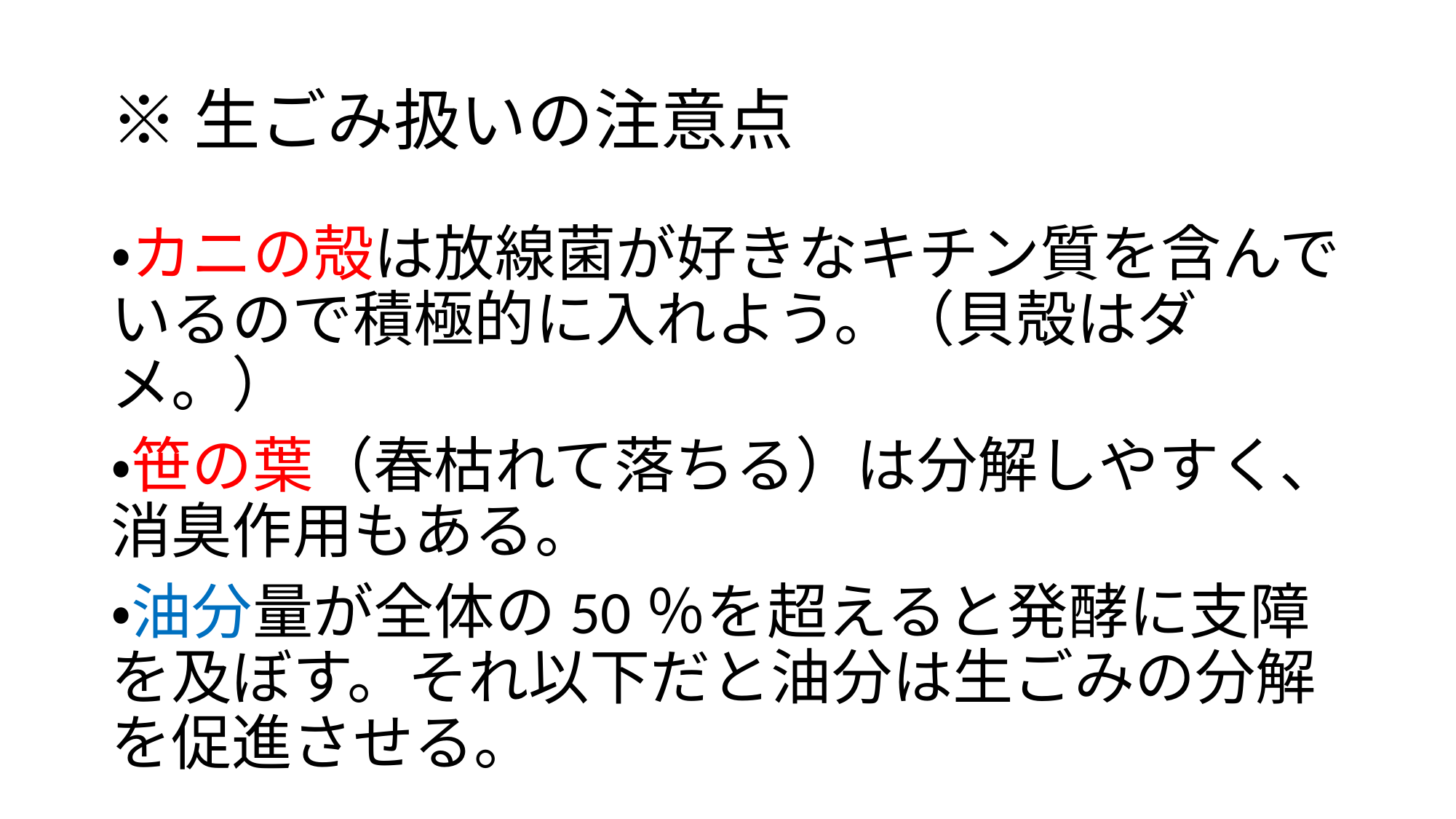

# ※生ごみ扱いの注意点
・カニの殻は放線菌が好きなキチン質を含んでいるので積極的に入れよう。（貝殻はダメ。）
・笹の葉（春枯れて落ちる）は分解しやすく、消臭作用もある。
・油分量が全体の50％を超えると発酵に支障を及ぼす。それ以下だと油分は生ごみの分解を促進させる。